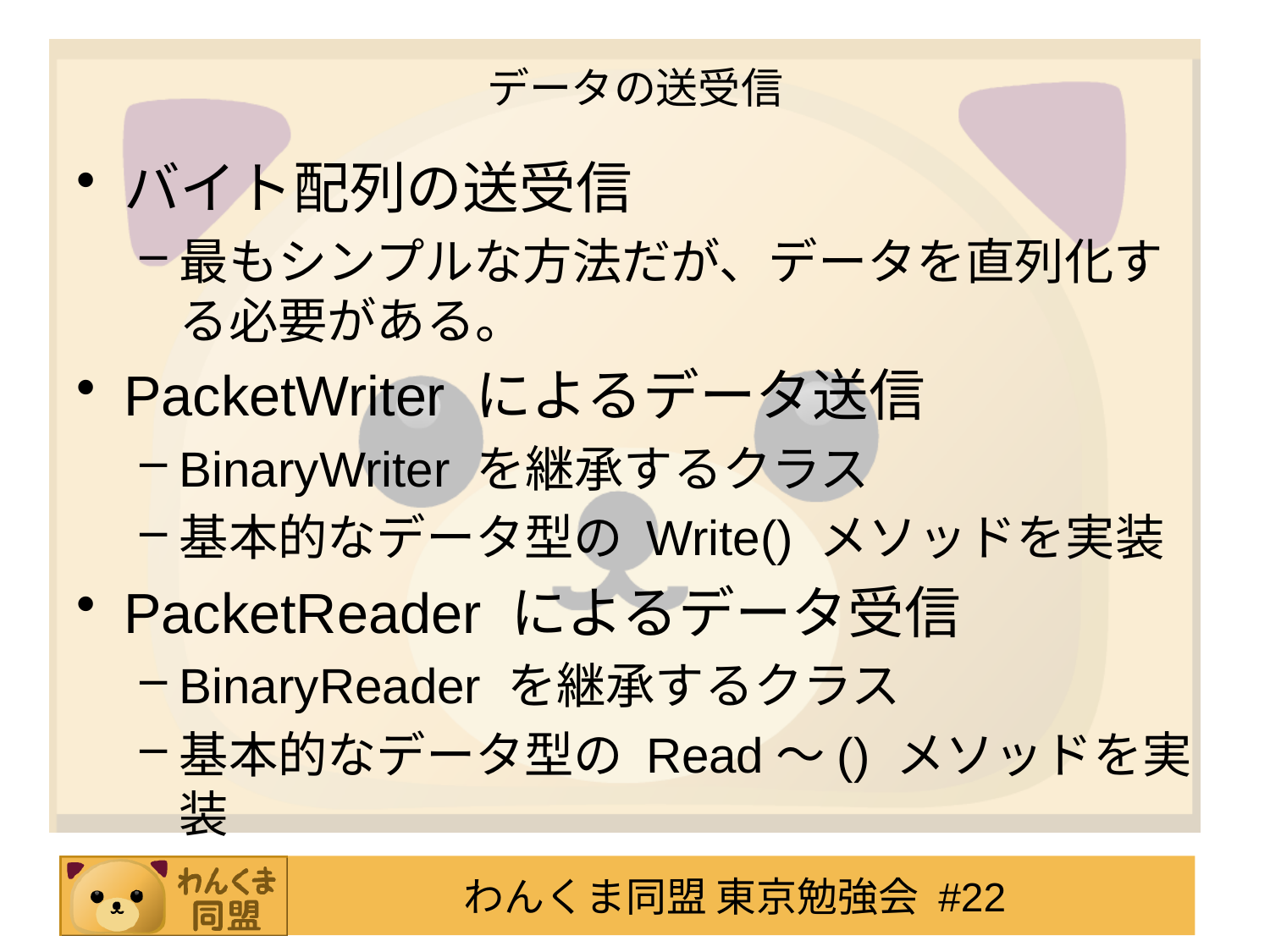

# データの送受信
バイト配列の送受信
最もシンプルな方法だが、データを直列化する必要がある。
PacketWriter によるデータ送信
BinaryWriter を継承するクラス
基本的なデータ型の Write() メソッドを実装
PacketReader によるデータ受信
BinaryReader を継承するクラス
基本的なデータ型の Read～() メソッドを実装